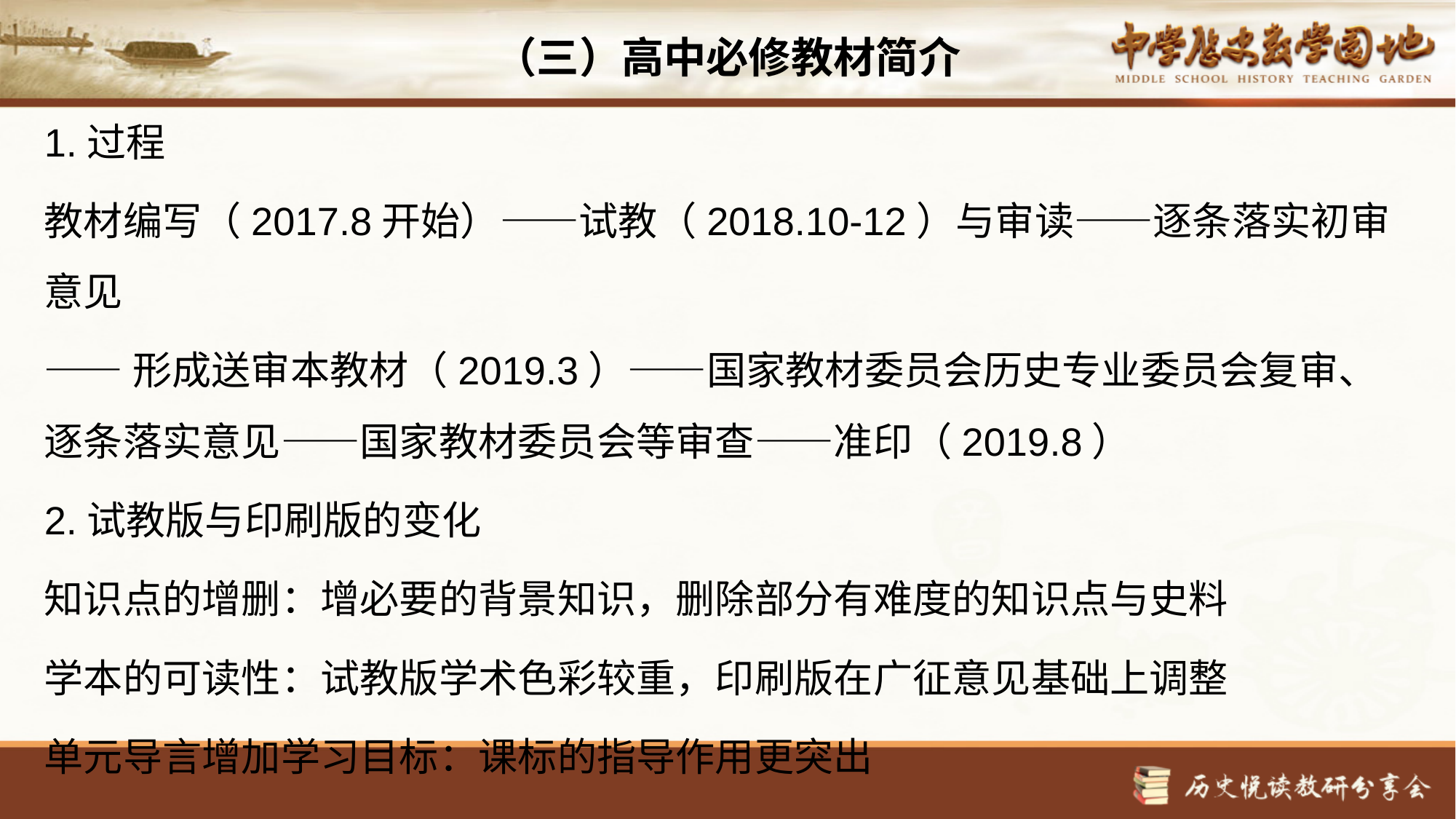

（三）高中必修教材简介
1.过程
教材编写（2017.8开始）——试教（2018.10-12）与审读——逐条落实初审意见
——形成送审本教材（2019.3）——国家教材委员会历史专业委员会复审、逐条落实意见——国家教材委员会等审查——准印（2019.8）
2.试教版与印刷版的变化
知识点的增删：增必要的背景知识，删除部分有难度的知识点与史料
学本的可读性：试教版学术色彩较重，印刷版在广征意见基础上调整
单元导言增加学习目标：课标的指导作用更突出